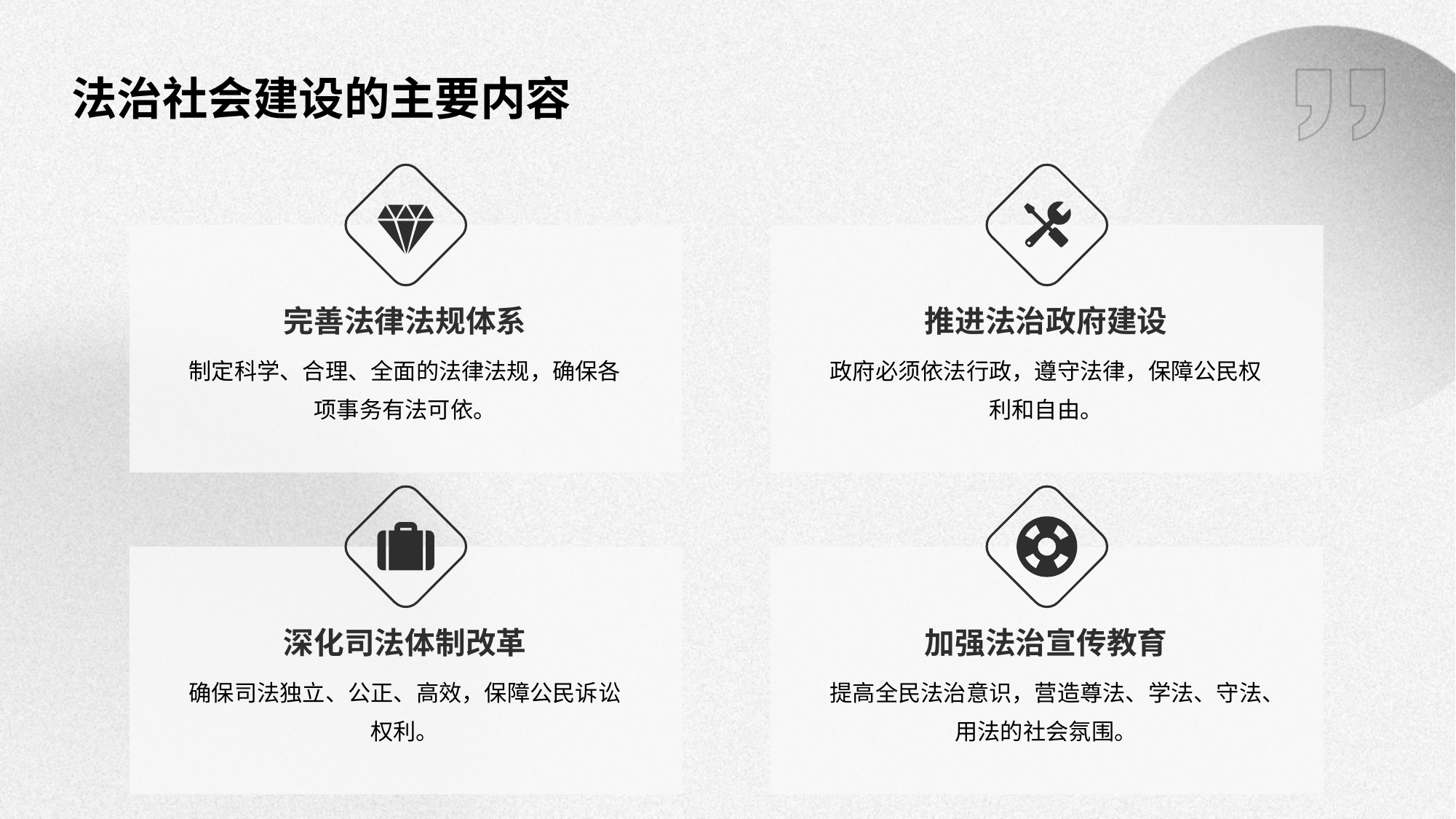

法治社会建设的主要内容

完善法律法规体系
推进法治政府建设
制定科学、合理、全面的法律法规，确保各项事务有法可依。
政府必须依法行政，遵守法律，保障公民权利和自由。

深化司法体制改革
加强法治宣传教育
确保司法独立、公正、高效，保障公民诉讼权利。
提高全民法治意识，营造尊法、学法、守法、用法的社会氛围。